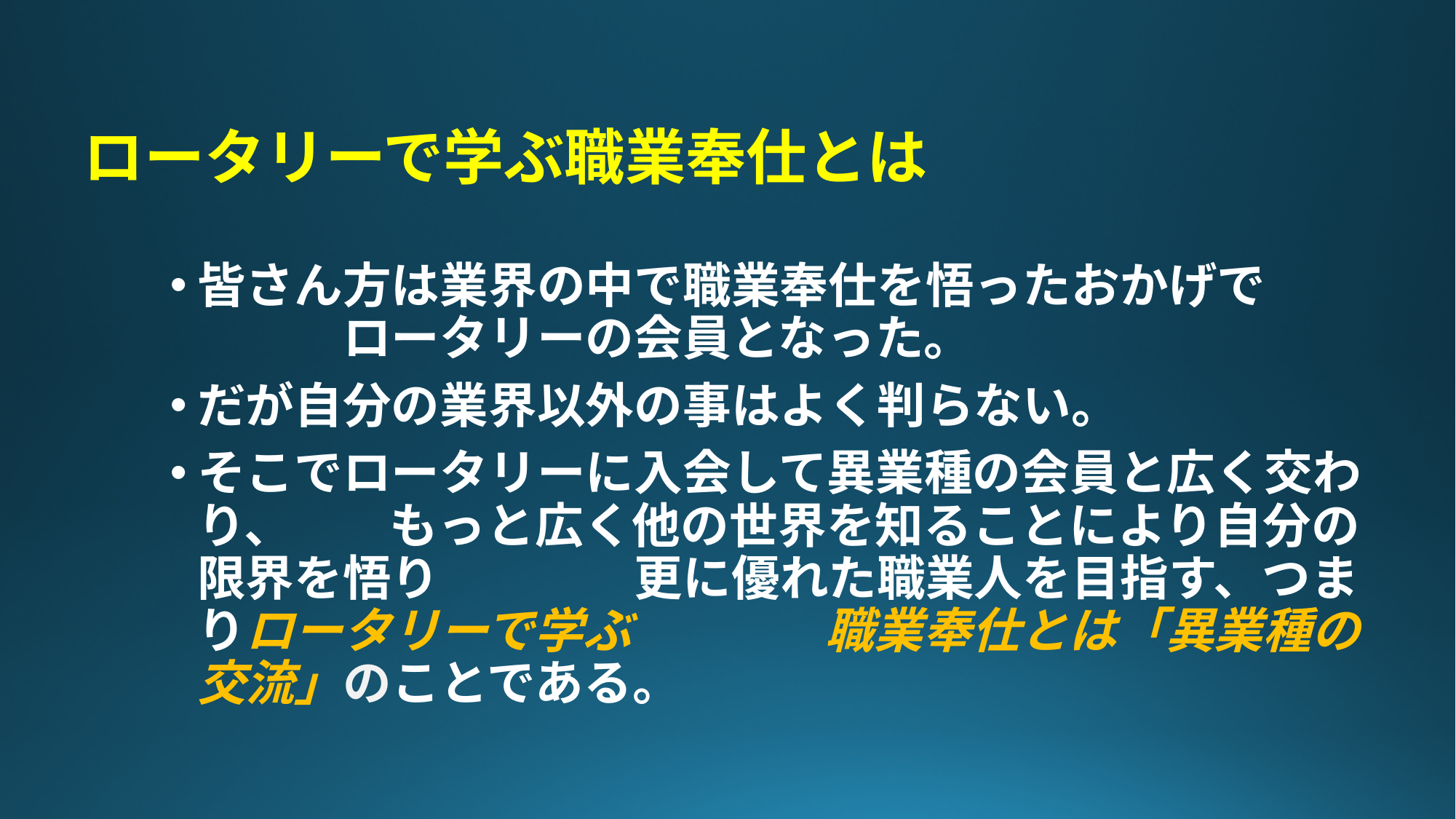

# ロータリーで学ぶ職業奉仕とは
皆さん方は業界の中で職業奉仕を悟ったおかげで　　　　　ロータリーの会員となった。
だが自分の業界以外の事はよく判らない。
そこでロータリーに入会して異業種の会員と広く交わり、　　もっと広く他の世界を知ることにより自分の限界を悟り　　　　更に優れた職業人を目指す、つまりロータリーで学ぶ　　　　職業奉仕とは「異業種の交流」のことである。